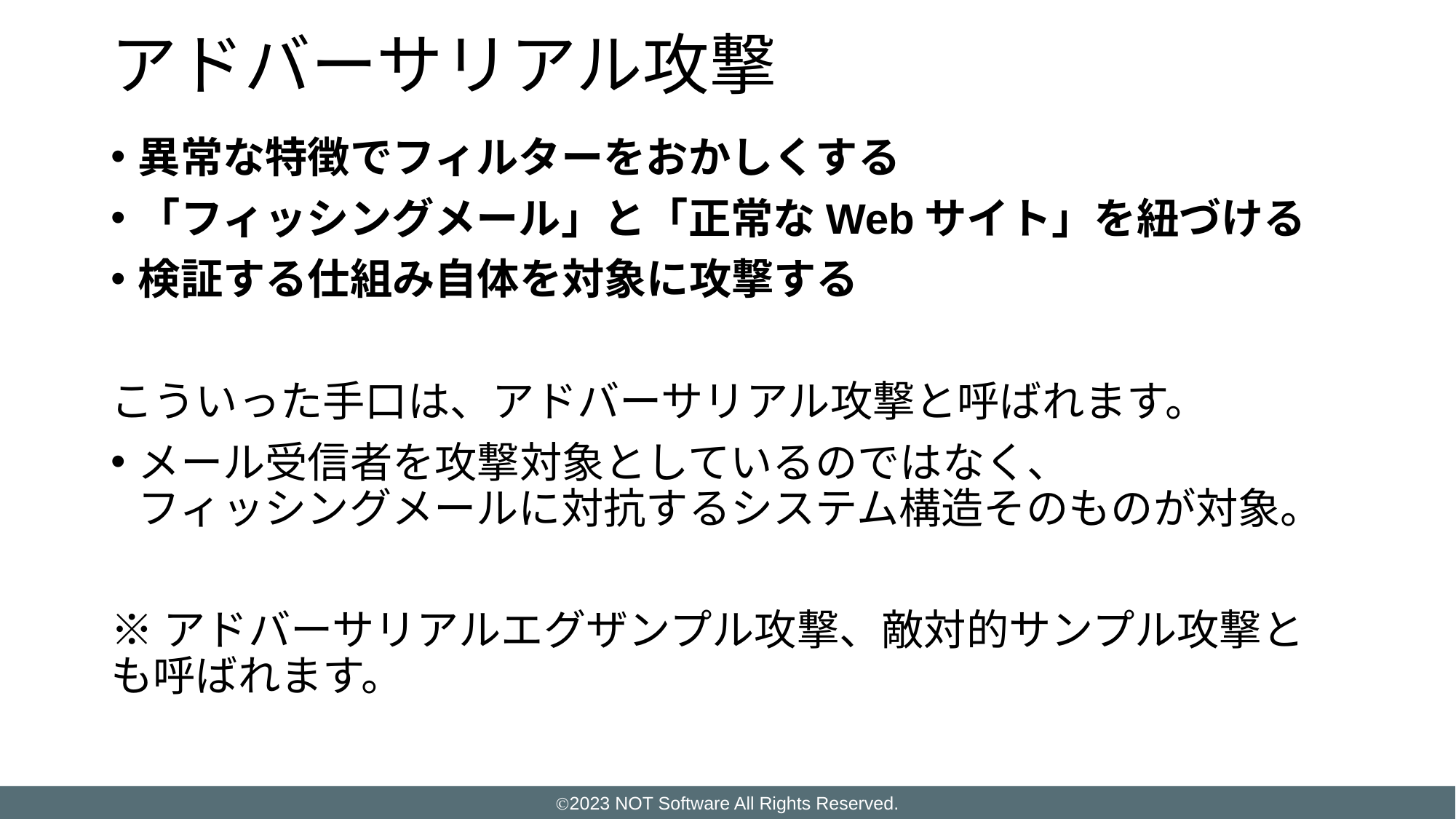

# アドバーサリアル攻撃
異常な特徴でフィルターをおかしくする
「フィッシングメール」と「正常なWebサイト」を紐づける
検証する仕組み自体を対象に攻撃する

こういった手口は、アドバーサリアル攻撃と呼ばれます。
メール受信者を攻撃対象としているのではなく、
フィッシングメールに対抗するシステム構造そのものが対象。

※アドバーサリアルエグザンプル攻撃、敵対的サンプル攻撃とも呼ばれます。